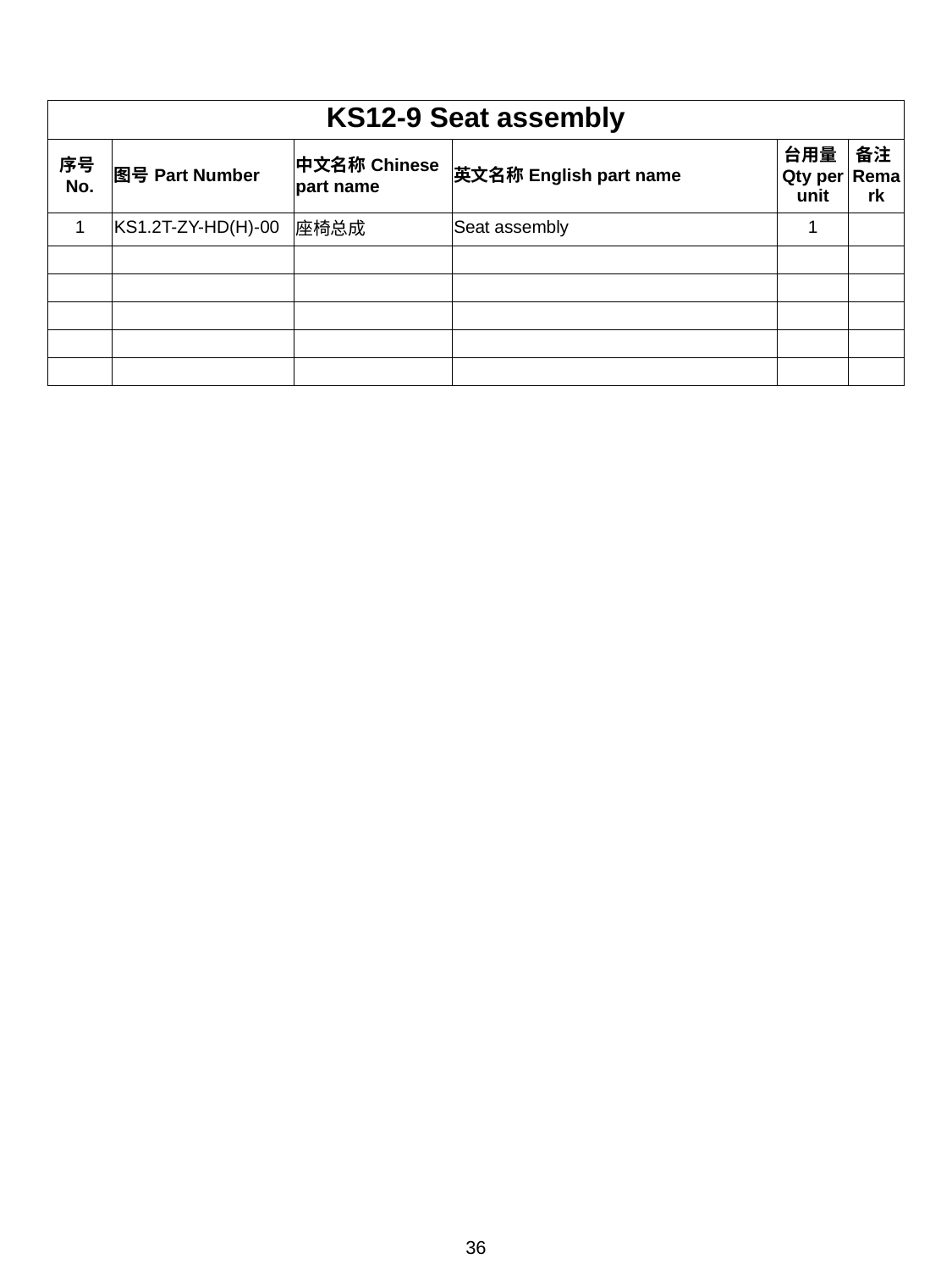

| KS12-9 Seat assembly |  |  |  |  |  |
| --- | --- | --- | --- | --- | --- |
| 序号No. | 图号Part Number | 中文名称Chinese part name | 英文名称English part name | 台用量Qty per unit | 备注Remark |
| 1 | KS1.2T-ZY-HD(H)-00 | 座椅总成 | Seat assembly | 1 |  |
|  |  |  |  |  |  |
|  |  |  |  |  |  |
|  |  |  |  |  |  |
|  |  |  |  |  |  |
|  |  |  |  |  |  |
36